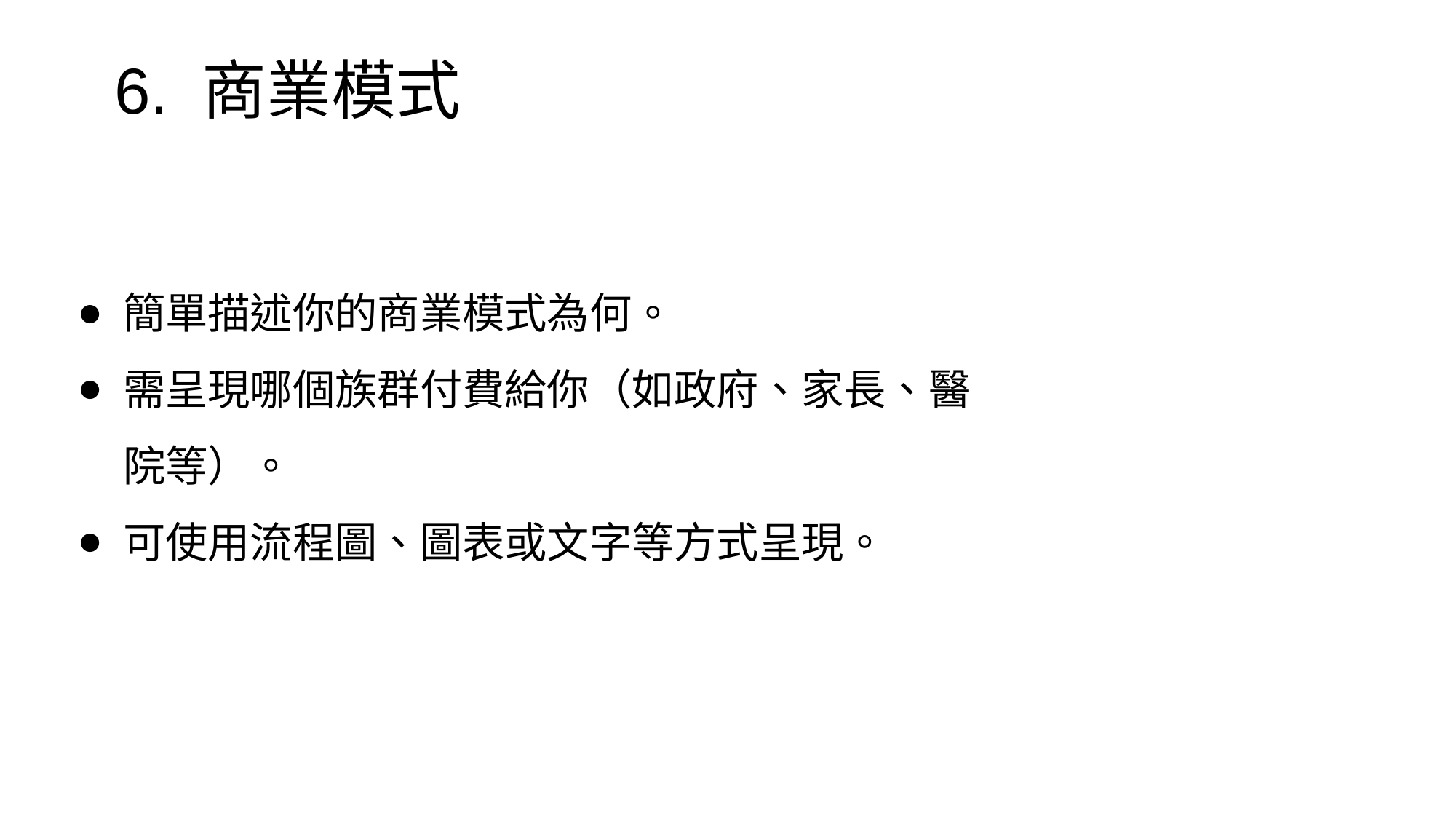

# 6. 商業模式
簡單描述你的商業模式為何。
需呈現哪個族群付費給你（如政府、家長、醫院等）。
可使用流程圖、圖表或文字等方式呈現。